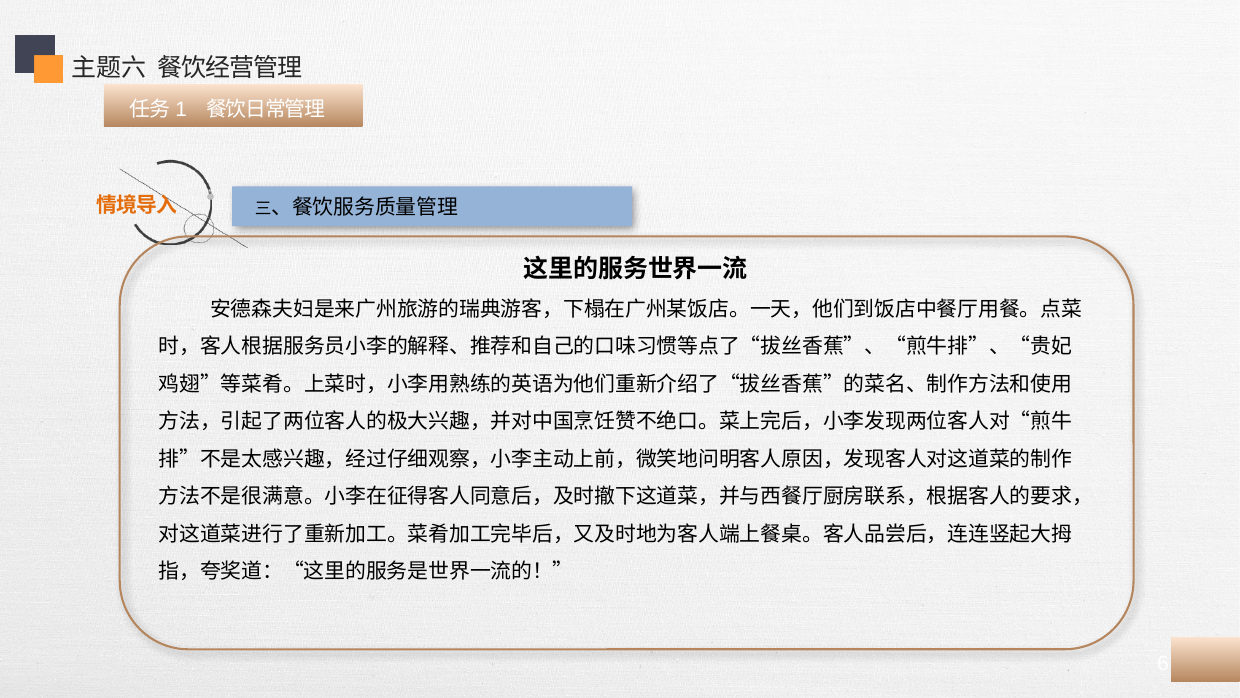

主题六  餐饮经营管理

 任务1   餐饮日常管理
 三、餐饮服务质量管理

    这里的服务世界一流
 安德森夫妇是来广州旅游的瑞典游客，下榻在广州某饭店。一天，他们到饭店中餐厅用餐。点菜时，客人根据服务员小李的解释、推荐和自己的口味习惯等点了“拔丝香蕉”、“煎牛排”、“贵妃鸡翅”等菜肴。上菜时，小李用熟练的英语为他们重新介绍了“拔丝香蕉”的菜名、制作方法和使用方法，引起了两位客人的极大兴趣，并对中国烹饪赞不绝口。菜上完后，小李发现两位客人对“煎牛排”不是太感兴趣，经过仔细观察，小李主动上前，微笑地问明客人原因，发现客人对这道菜的制作方法不是很满意。小李在征得客人同意后，及时撤下这道菜，并与西餐厅厨房联系，根据客人的要求，对这道菜进行了重新加工。菜肴加工完毕后，又及时地为客人端上餐桌。客人品尝后，连连竖起大拇指，夸奖道：“这里的服务是世界一流的！”